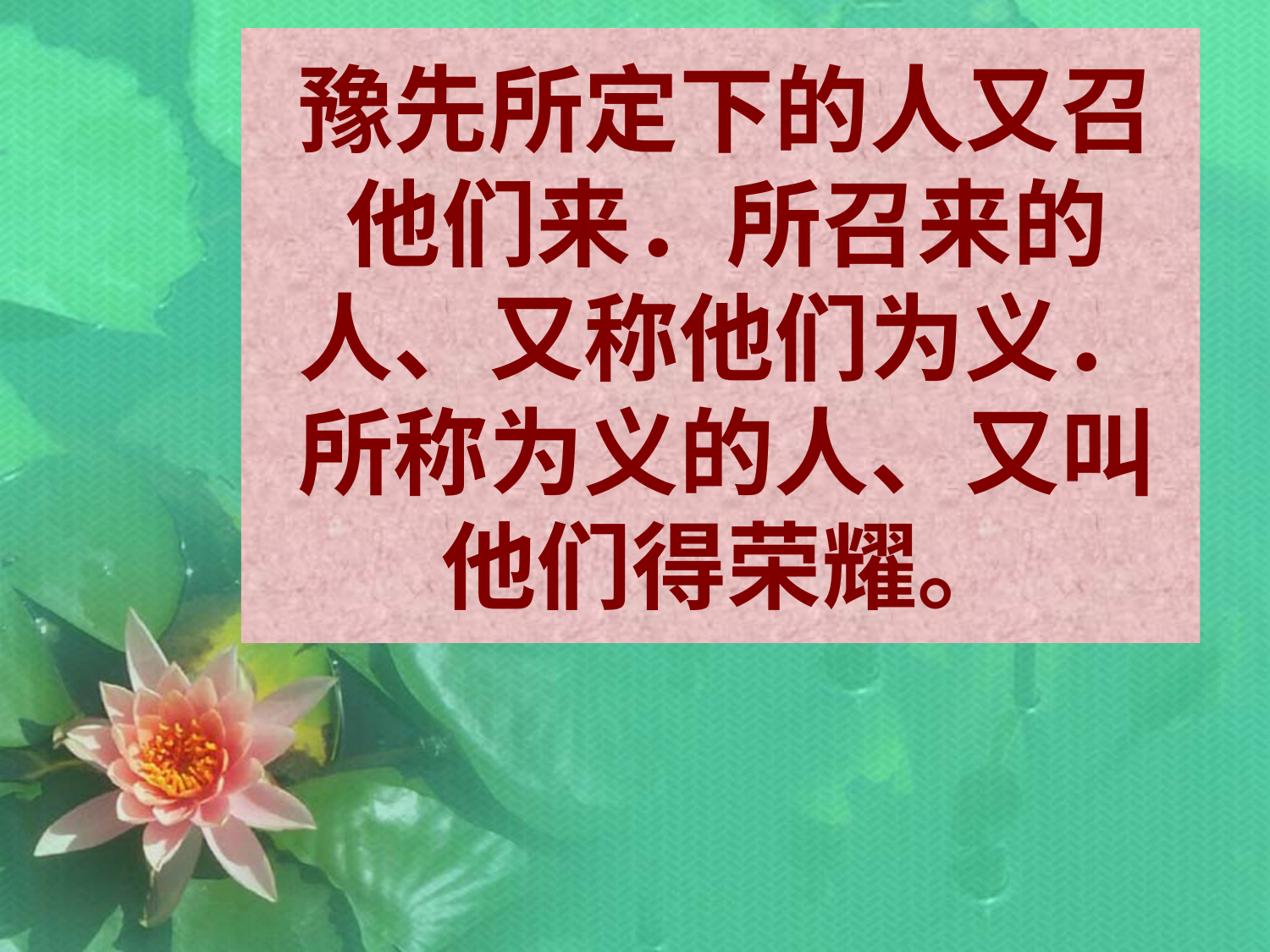

豫先所定下的人又召他们来．所召来的人、又称他们为义．所称为义的人、又叫他们得荣耀。